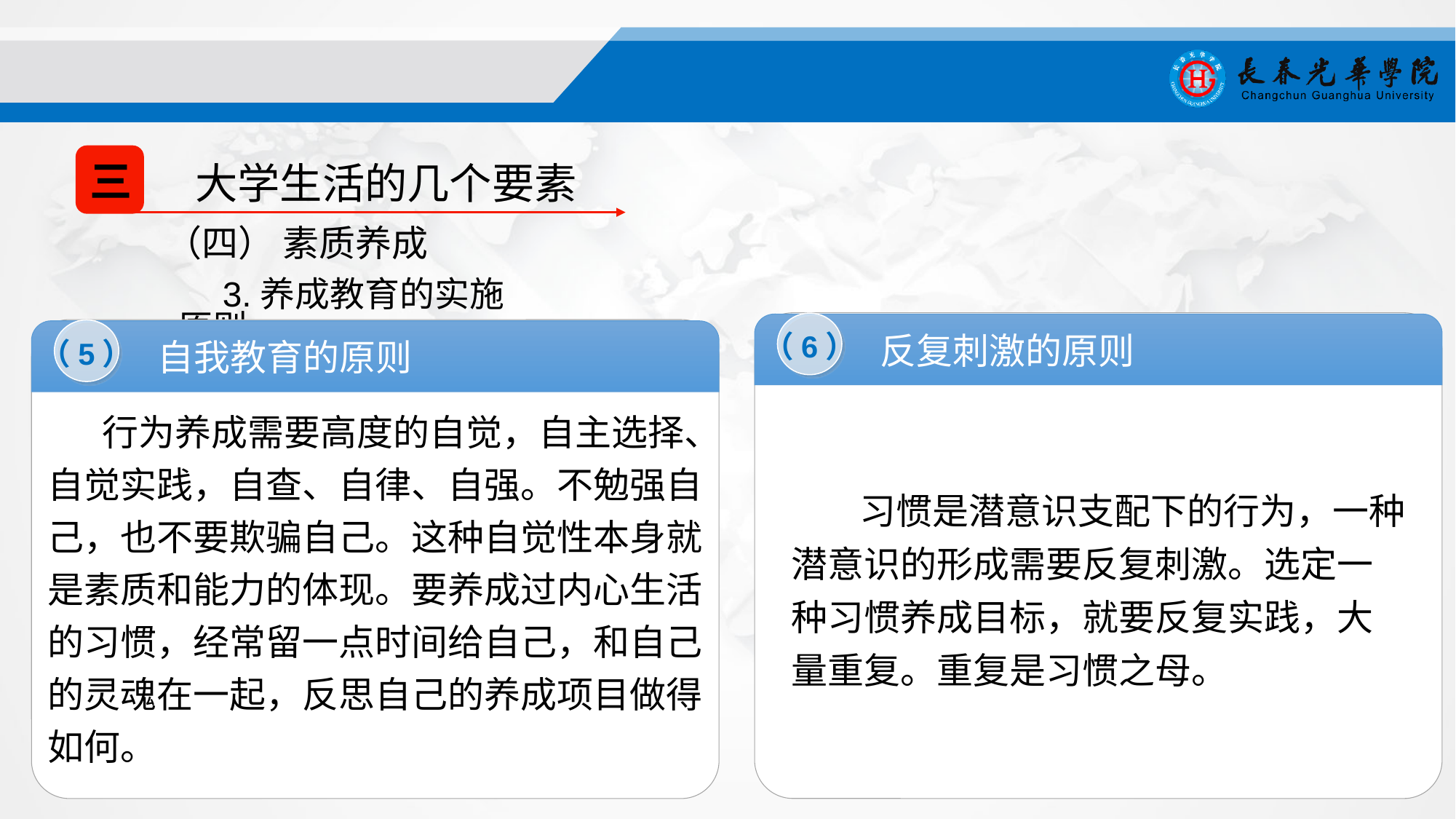

三
大学生活的几个要素
（四） 素质养成
3.养成教育的实施原则

（6）

反复刺激的原则
习惯是潜意识支配下的行为，一种潜意识的形成需要反复刺激。选定一种习惯养成目标，就要反复实践，大量重复。重复是习惯之母。

（5）

自我教育的原则
行为养成需要高度的自觉，自主选择、自觉实践，自查、自律、自强。不勉强自己，也不要欺骗自己。这种自觉性本身就是素质和能力的体现。要养成过内心生活的习惯，经常留一点时间给自己，和自己的灵魂在一起，反思自己的养成项目做得如何。